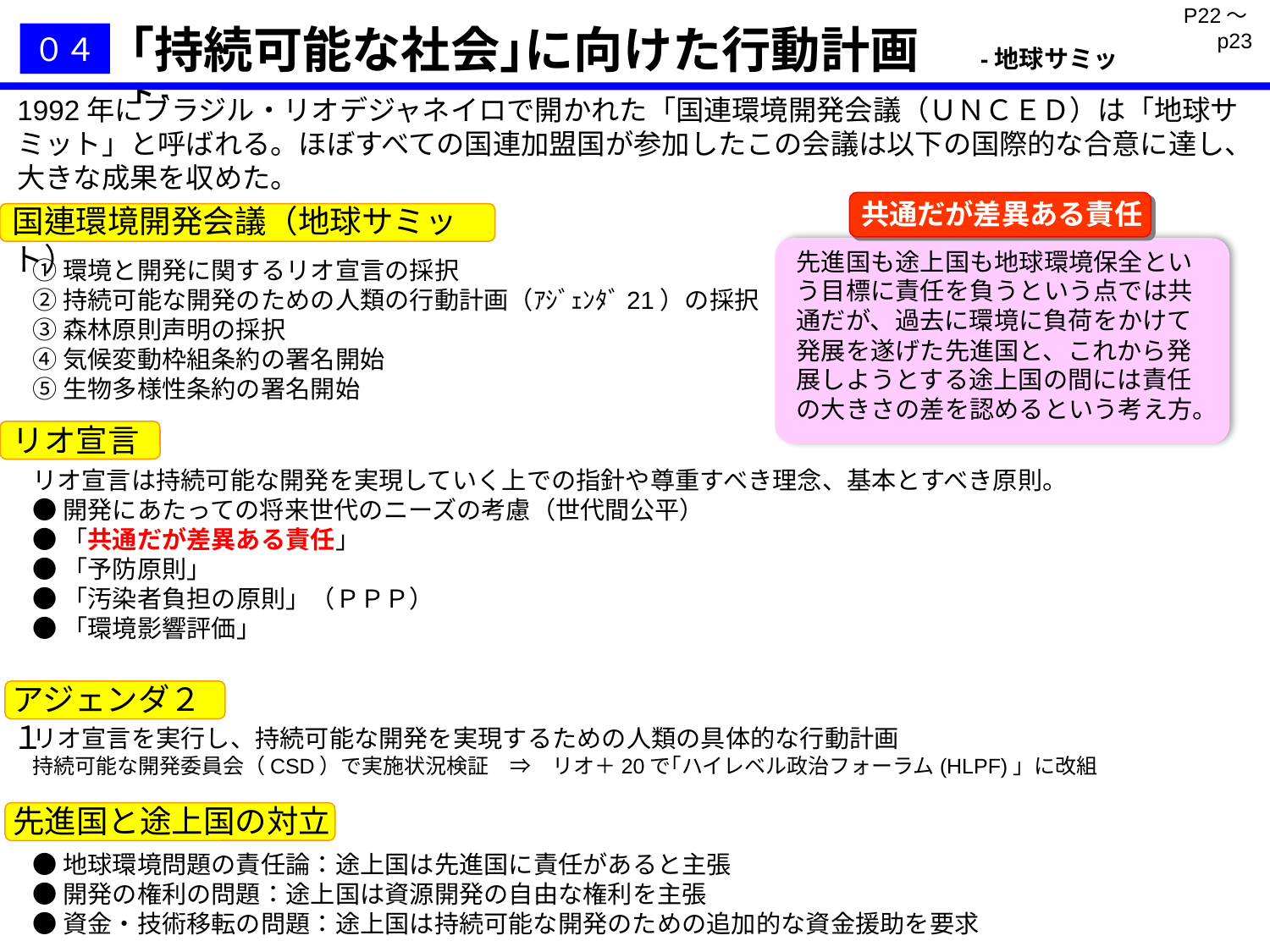

P22～p23
｢持続可能な社会｣に向けた行動計画　-地球サミット-
０４

1992年にブラジル・リオデジャネイロで開かれた「国連環境開発会議（ＵＮＣＥＤ）は「地球サミット」と呼ばれる。ほぼすべての国連加盟国が参加したこの会議は以下の国際的な合意に達し、大きな成果を収めた。
共通だが差異ある責任

国連環境開発会議（地球サミット）

先進国も途上国も地球環境保全という目標に責任を負うという点では共通だが、過去に環境に負荷をかけて発展を遂げた先進国と、これから発展しようとする途上国の間には責任の大きさの差を認めるという考え方。
①環境と開発に関するリオ宣言の採択
②持続可能な開発のための人類の行動計画（ｱｼﾞｪﾝﾀﾞ21）の採択
③森林原則声明の採択
④気候変動枠組条約の署名開始
⑤生物多様性条約の署名開始
リオ宣言

リオ宣言は持続可能な開発を実現していく上での指針や尊重すべき理念、基本とすべき原則。
●開発にあたっての将来世代のニーズの考慮（世代間公平）
●「共通だが差異ある責任」
●「予防原則」
●「汚染者負担の原則」（ＰＰＰ）
●「環境影響評価」
アジェンダ２１

リオ宣言を実行し、持続可能な開発を実現するための人類の具体的な行動計画
持続可能な開発委員会（CSD）で実施状況検証　⇒　リオ＋20で｢ハイレベル政治フォーラム(HLPF)」に改組
先進国と途上国の対立

●地球環境問題の責任論：途上国は先進国に責任があると主張
●開発の権利の問題：途上国は資源開発の自由な権利を主張
●資金・技術移転の問題：途上国は持続可能な開発のための追加的な資金援助を要求